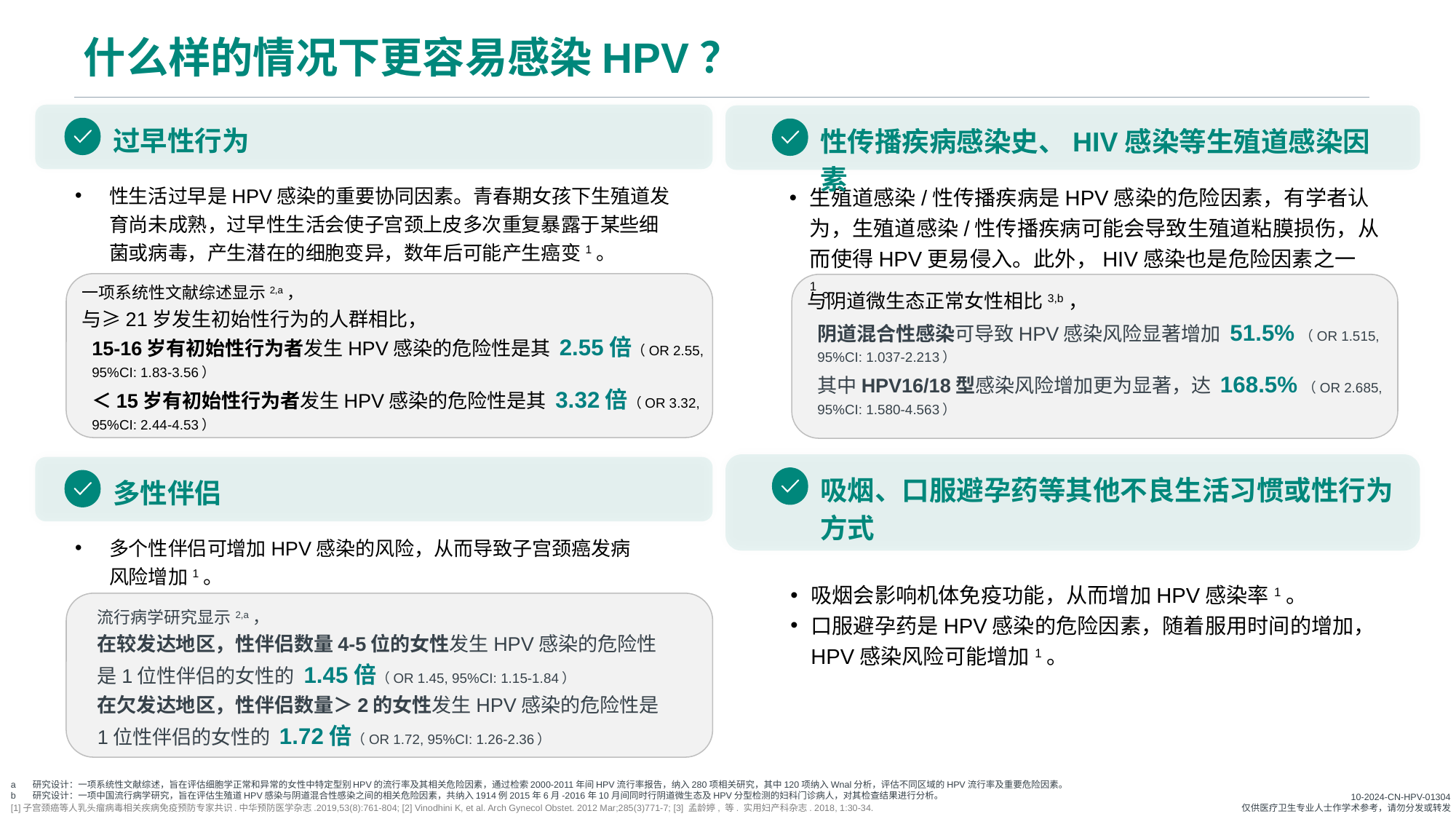

# 什么样的情况下更容易感染HPV？

过早性行为

性生活过早是HPV感染的重要协同因素。青春期女孩下生殖道发育尚未成熟，过早性生活会使子宫颈上皮多次重复暴露于某些细菌或病毒，产生潜在的细胞变异，数年后可能产生癌变1。
一项系统性文献综述显示2,a，
与≥21岁发生初始性行为的人群相比，

15-16岁有初始性行为者发生HPV感染的危险性是其 2.55倍（OR 2.55, 95%CI: 1.83-3.56）
＜15岁有初始性行为者发生HPV感染的危险性是其 3.32倍（OR 3.32, 95%CI: 2.44-4.53）

性传播疾病感染史、HIV感染等生殖道感染因素

生殖道感染/性传播疾病是HPV感染的危险因素，有学者认为，生殖道感染/性传播疾病可能会导致生殖道粘膜损伤，从而使得HPV更易侵入。此外，HIV感染也是危险因素之一1。

与阴道微生态正常女性相比3,b，
阴道混合性感染可导致HPV感染风险显著增加 51.5%（OR 1.515, 95%CI: 1.037-2.213）
其中HPV16/18型感染风险增加更为显著，达 168.5%（OR 2.685, 95%CI: 1.580-4.563）

吸烟、口服避孕药等其他不良生活习惯或性行为方式

吸烟会影响机体免疫功能，从而增加HPV感染率1。
口服避孕药是HPV感染的危险因素，随着服用时间的增加，HPV感染风险可能增加1。

多性伴侣

多个性伴侣可增加HPV感染的风险，从而导致子宫颈癌发病风险增加1。

流行病学研究显示2,a，
在较发达地区，性伴侣数量4-5位的女性发生HPV感染的危险性是1位性伴侣的女性的 1.45倍（OR 1.45, 95%CI: 1.15-1.84）
在欠发达地区，性伴侣数量＞2的女性发生HPV感染的危险性是1位性伴侣的女性的 1.72倍（OR 1.72, 95%CI: 1.26-2.36）
a 	研究设计：一项系统性文献综述，旨在评估细胞学正常和异常的女性中特定型别HPV的流行率及其相关危险因素，通过检索2000-2011年间HPV流行率报告，纳入280项相关研究，其中120项纳入Wnal分析，评估不同区域的HPV流行率及重要危险因素。
b 	研究设计：一项中国流行病学研究，旨在评估生殖道HPV感染与阴道混合性感染之间的相关危险因素，共纳入1914例2015年6月-2016年10月间同时行阴道微生态及HPV分型检测的妇科门诊病人，对其检查结果进行分析。
[1]子宫颈癌等人乳头瘤病毒相关疾病免疫预防专家共识.中华预防医学杂志.2019,53(8):761-804; [2] Vinodhini K, et al. Arch Gynecol Obstet. 2012 Mar;285(3)771-7; [3] 孟龄婷, 等. 实用妇产科杂志. 2018, 1:30-34.